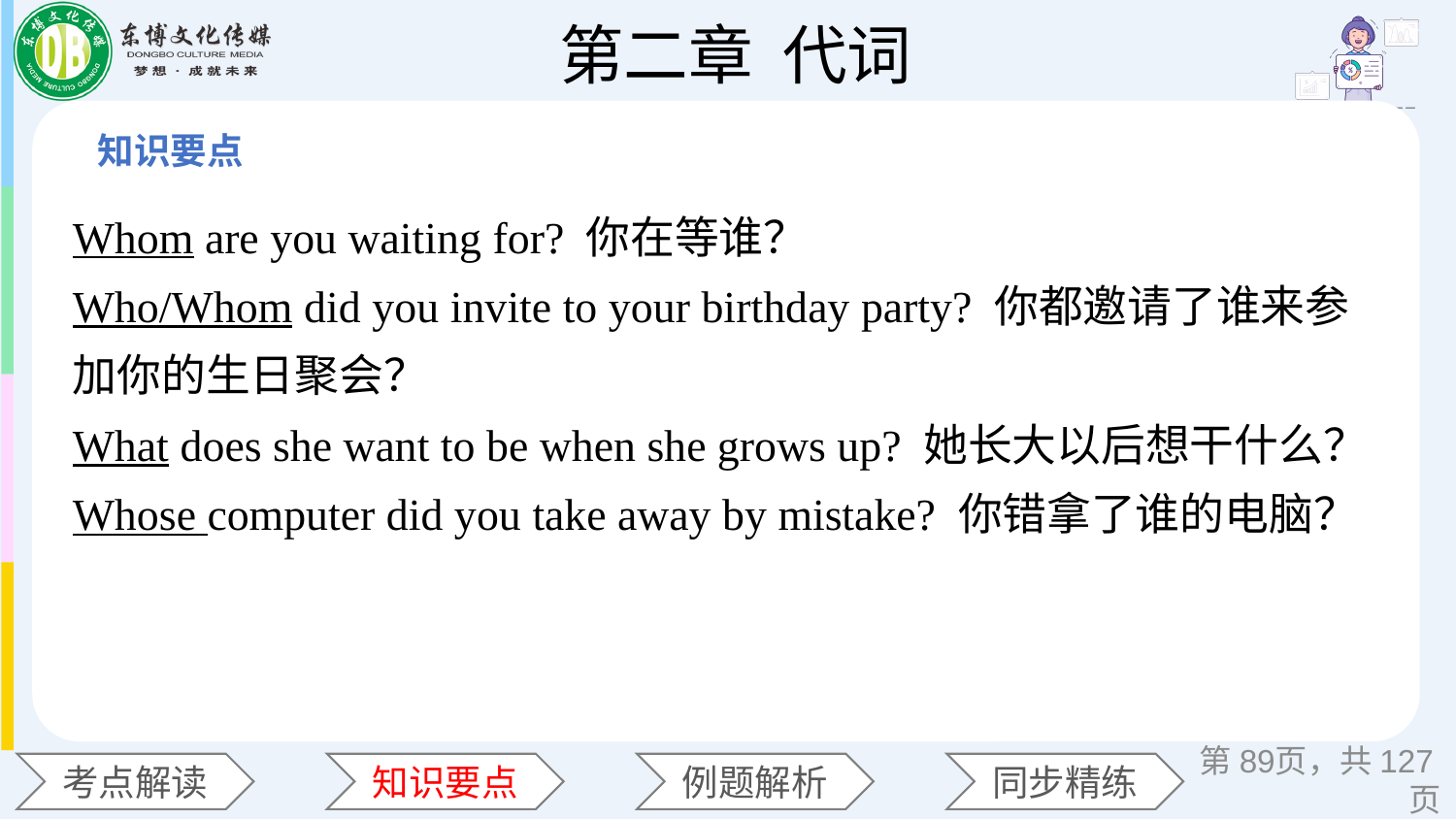

Whom are you waiting for? 你在等谁？
Who/Whom did you invite to your birthday party? 你都邀请了谁来参加你的生日聚会？
What does she want to be when she grows up? 她长大以后想干什么？
Whose computer did you take away by mistake? 你错拿了谁的电脑？

第89页，共127页